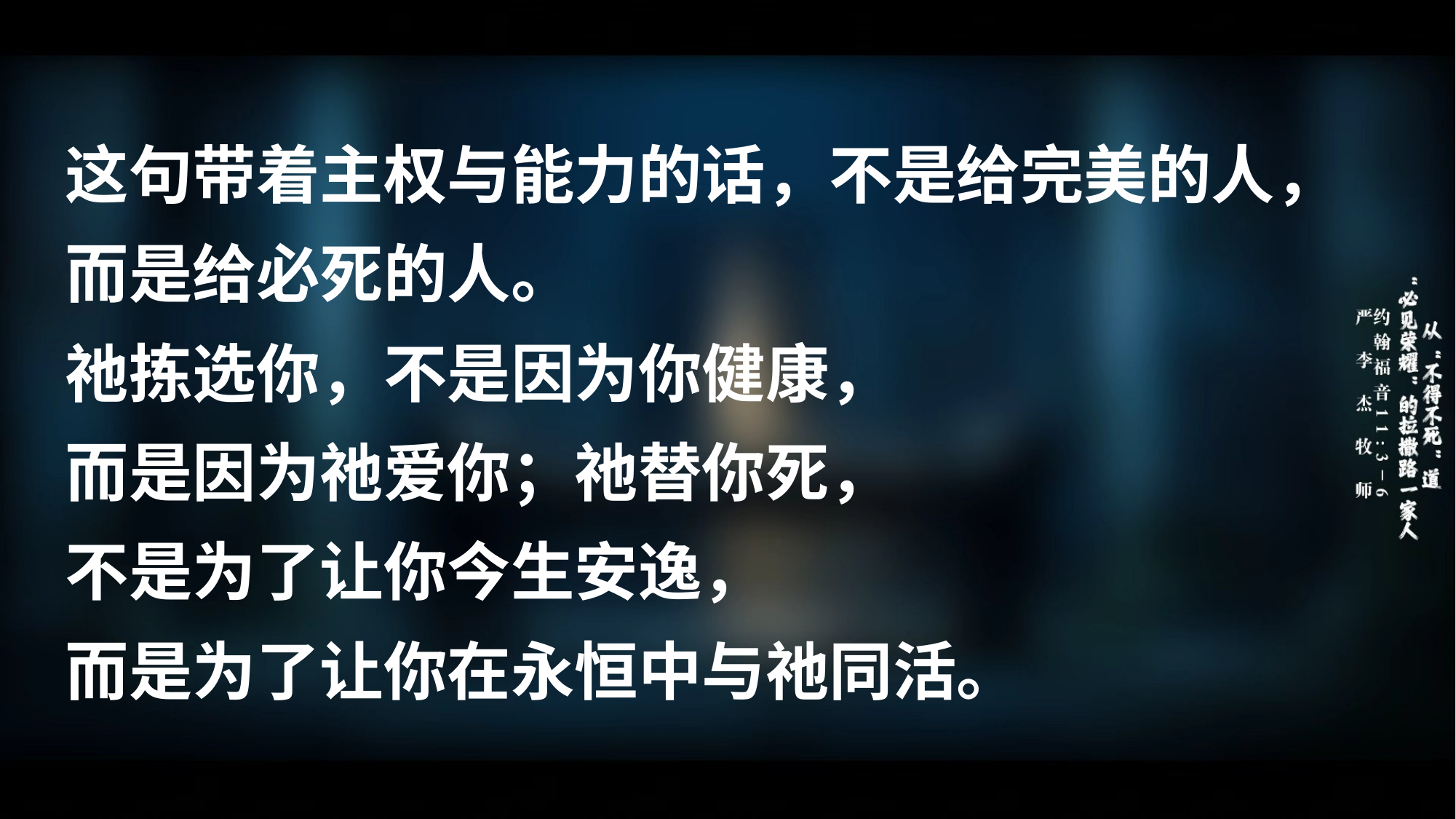

这句带着主权与能力的话，不是给完美的人，而是给必死的人。
祂拣选你，不是因为你健康，
而是因为祂爱你；祂替你死，
不是为了让你今生安逸，
而是为了让你在永恒中与祂同活。